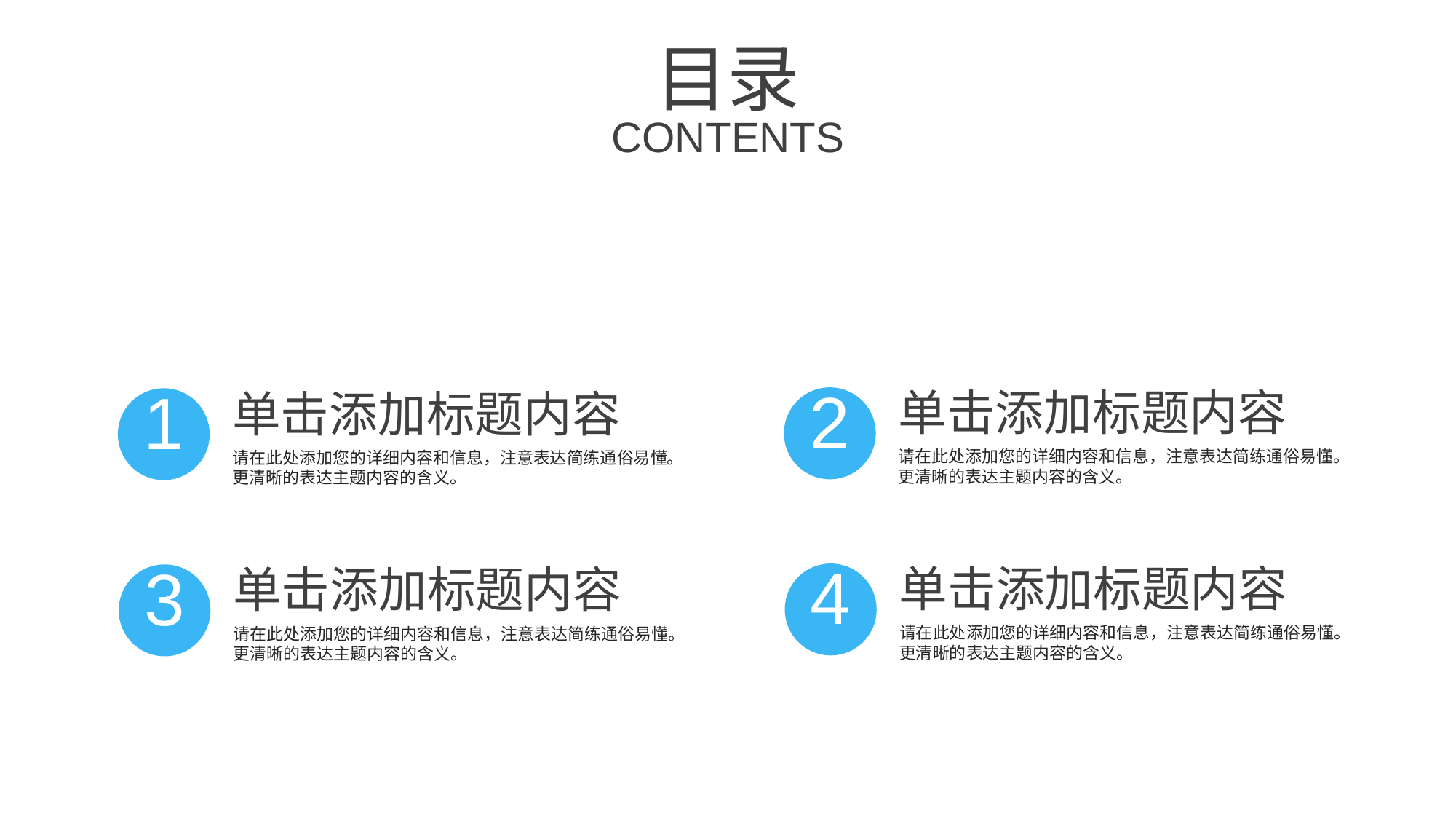

目录
CONTENTS

谢谢观看

工作总结汇报
20XX
单击添加标题内容

2
请在此处添加您的详细内容和信息，注意表达简练通俗易懂。更清晰的表达主题内容的含义。
单击添加标题内容

1
请在此处添加您的详细内容和信息，注意表达简练通俗易懂。更清晰的表达主题内容的含义。
Modern minimalist hand-painted cartoon work summary report planning small fresh template.

单击添加标题内容

4
请在此处添加您的详细内容和信息，注意表达简练通俗易懂。更清晰的表达主题内容的含义。
单击添加标题内容

3
请在此处添加您的详细内容和信息，注意表达简练通俗易懂。更清晰的表达主题内容的含义。